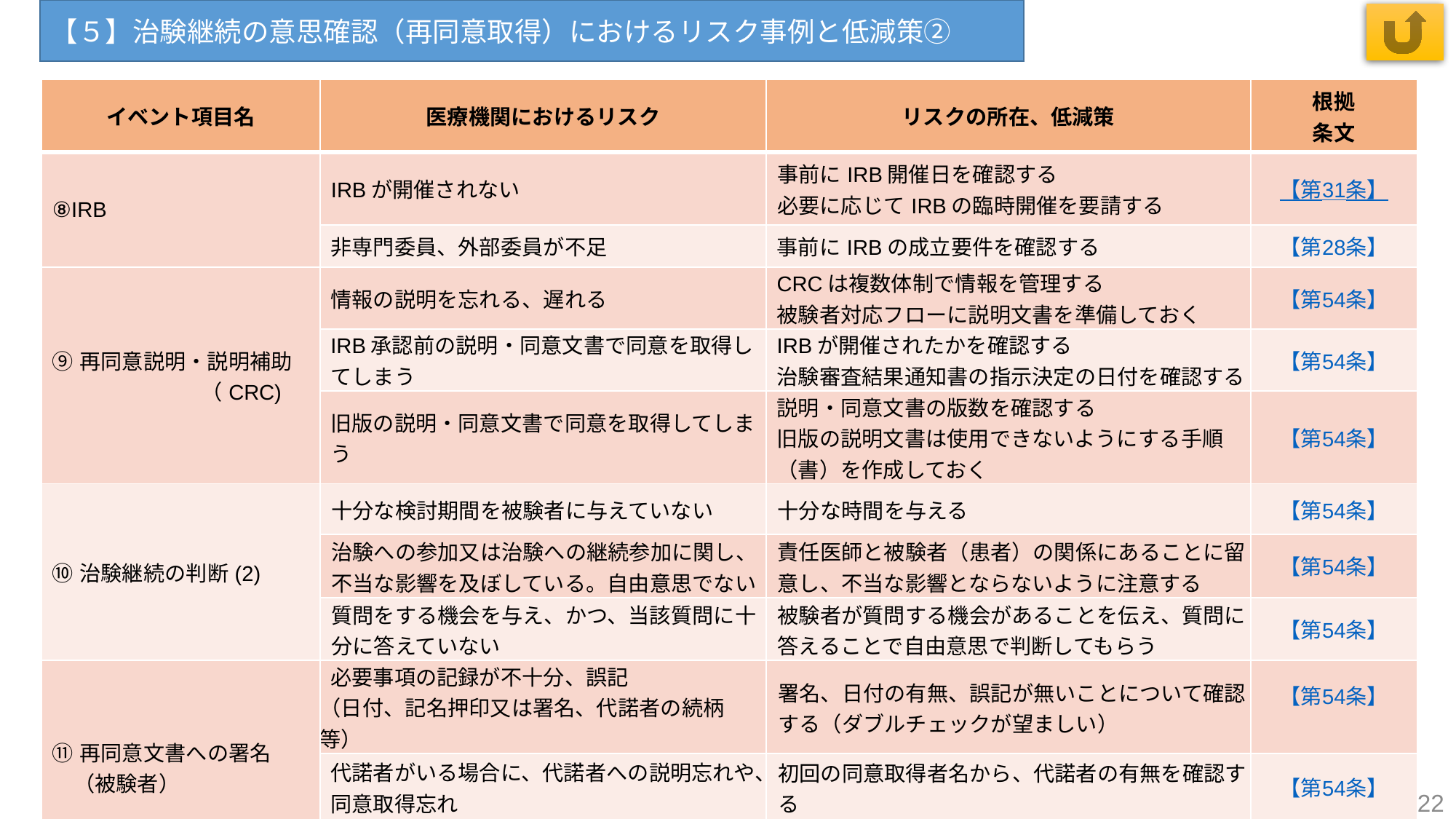

【５】治験継続の意思確認（再同意取得）におけるリスク事例と低減策②

| イベント項目名 | 医療機関におけるリスク | リスクの所在、低減策 | 根拠 条文 |
| --- | --- | --- | --- |
| ⑧IRB | IRBが開催されない | 事前にIRB開催日を確認する 必要に応じてIRBの臨時開催を要請する | 【第31条】 |
|  | 非専門委員、外部委員が不足 | 事前にIRBの成立要件を確認する | 【第28条】 |
| ⑨再同意説明・説明補助 　　　　　　　（CRC) | 情報の説明を忘れる、遅れる | CRCは複数体制で情報を管理する 被験者対応フローに説明文書を準備しておく | 【第54条】 |
|  | IRB承認前の説明・同意文書で同意を取得してしまう | IRBが開催されたかを確認する 治験審査結果通知書の指示決定の日付を確認する | 【第54条】 |
|  | 旧版の説明・同意文書で同意を取得してしまう | 説明・同意文書の版数を確認する 旧版の説明文書は使用できないようにする手順（書）を作成しておく | 【第54条】 |
| ⑩治験継続の判断(2) | 十分な検討期間を被験者に与えていない | 十分な時間を与える | 【第54条】 |
|  | 治験への参加又は治験への継続参加に関し、不当な影響を及ぼしている。自由意思でない | 責任医師と被験者（患者）の関係にあることに留意し、不当な影響とならないように注意する | 【第54条】 |
|  | 質問をする機会を与え、かつ、当該質問に十分に答えていない | 被験者が質問する機会があることを伝え、質問に答えることで自由意思で判断してもらう | 【第54条】 |
| ⑪再同意文書への署名 　（被験者） | 必要事項の記録が不十分、誤記 （日付、記名押印又は署名、代諾者の続柄等） | 署名、日付の有無、誤記が無いことについて確認する（ダブルチェックが望ましい） | 【第54条】 |
|  | 代諾者がいる場合に、代諾者への説明忘れや、同意取得忘れ | 初回の同意取得者名から、代諾者の有無を確認する | 【第54条】 |
|  | 被験者本人ではなく、第三者が代筆する | 必ず被験者本人が署名するよう指導する | 【第54条】 |